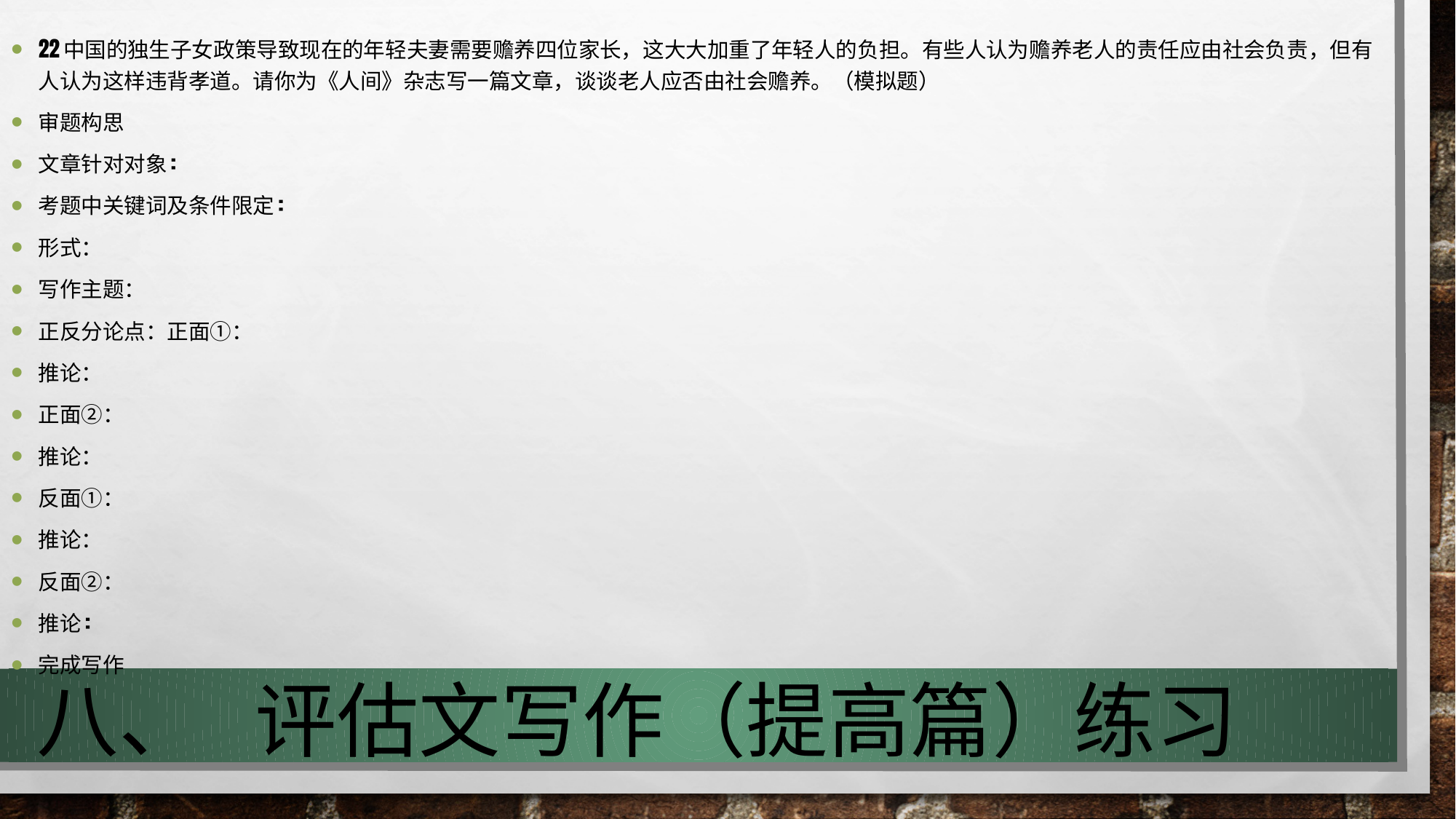

22中国的独生子女政策导致现在的年轻夫妻需要赡养四位家长，这大大加重了年轻人的负担。有些人认为赡养老人的责任应由社会负责，但有人认为这样违背孝道。请你为《人间》杂志写一篇文章，谈谈老人应否由社会赡养。（模拟题）
审题构思
文章针对对象:
考题中关键词及条件限定:
形式：
写作主题：
正反分论点：正面①：
推论：
正面②：
推论：
反面①：
推论：
反面②：
推论:
完成写作

# 八、	评估文写作（提高篇）练习